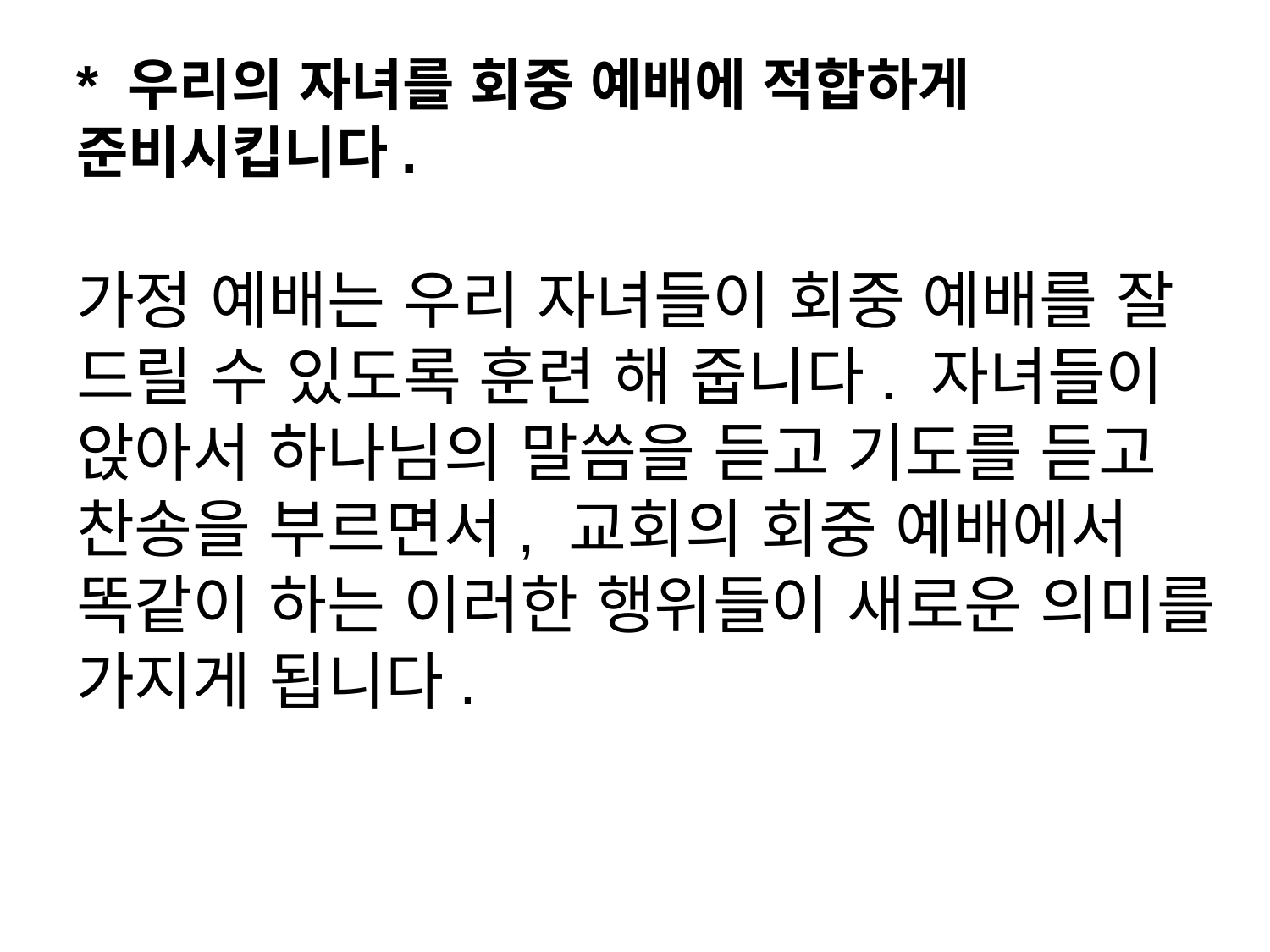

* 우리의 자녀를 회중 예배에 적합하게 준비시킵니다.

가정 예배는 우리 자녀들이 회중 예배를 잘 드릴 수 있도록 훈련 해 줍니다. 자녀들이 앉아서 하나님의 말씀을 듣고 기도를 듣고 찬송을 부르면서, 교회의 회중 예배에서 똑같이 하는 이러한 행위들이 새로운 의미를 가지게 됩니다.